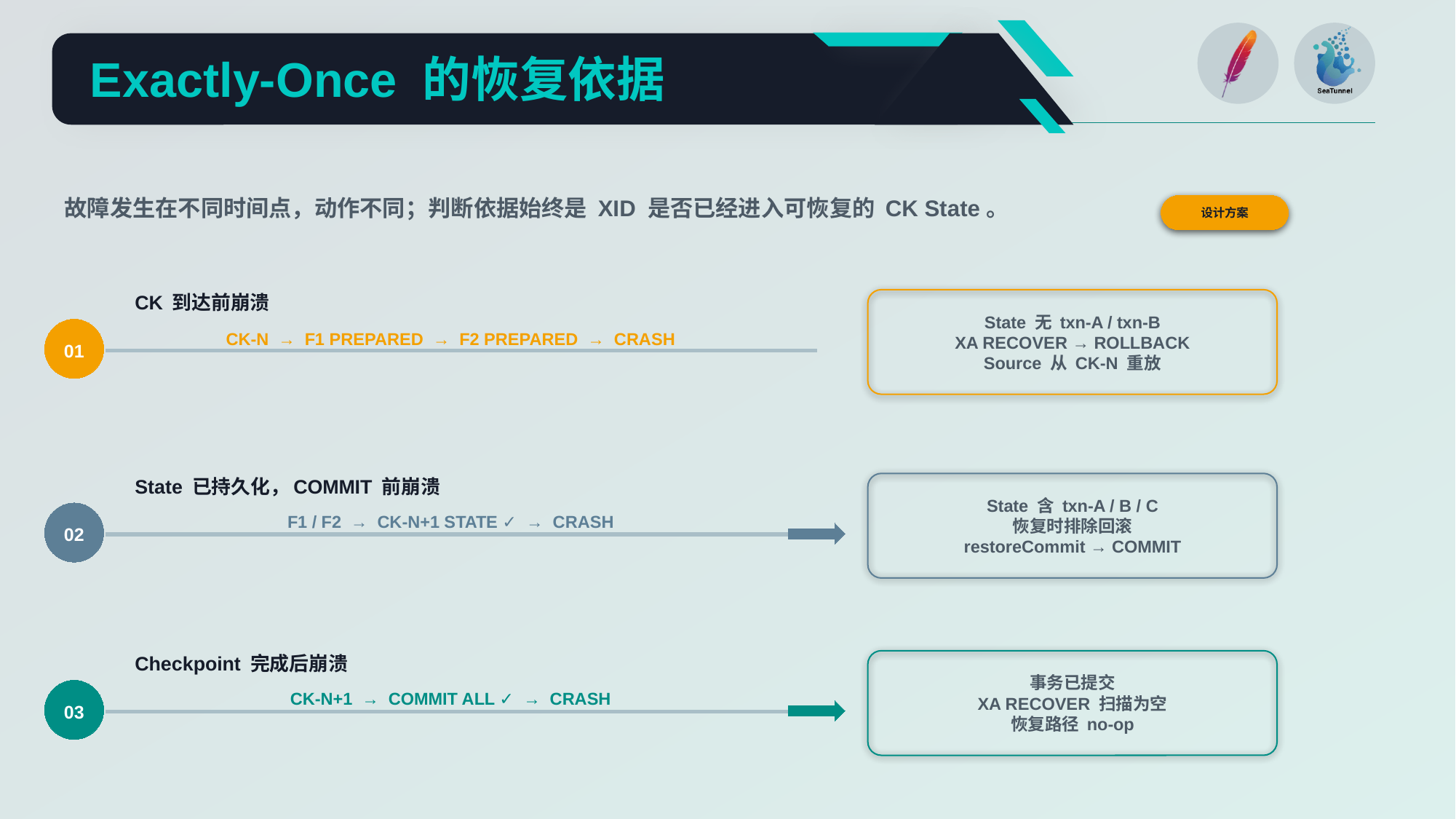

Exactly-Once 的恢复依据
故障发生在不同时间点，动作不同；判断依据始终是 XID 是否已经进入可恢复的 CK State。

设计方案
CK 到达前崩溃

State 无 txn-A / txn-B
XA RECOVER → ROLLBACK
Source 从 CK-N 重放

CK-N  →  F1 PREPARED  →  F2 PREPARED  →  CRASH
01

State 已持久化，COMMIT 前崩溃

State 含 txn-A / B / C
恢复时排除回滚
restoreCommit → COMMIT

F1 / F2  →  CK-N+1 STATE ✓  →  CRASH
02

Checkpoint 完成后崩溃

事务已提交
XA RECOVER 扫描为空
恢复路径 no-op

CK-N+1  →  COMMIT ALL ✓  →  CRASH
03